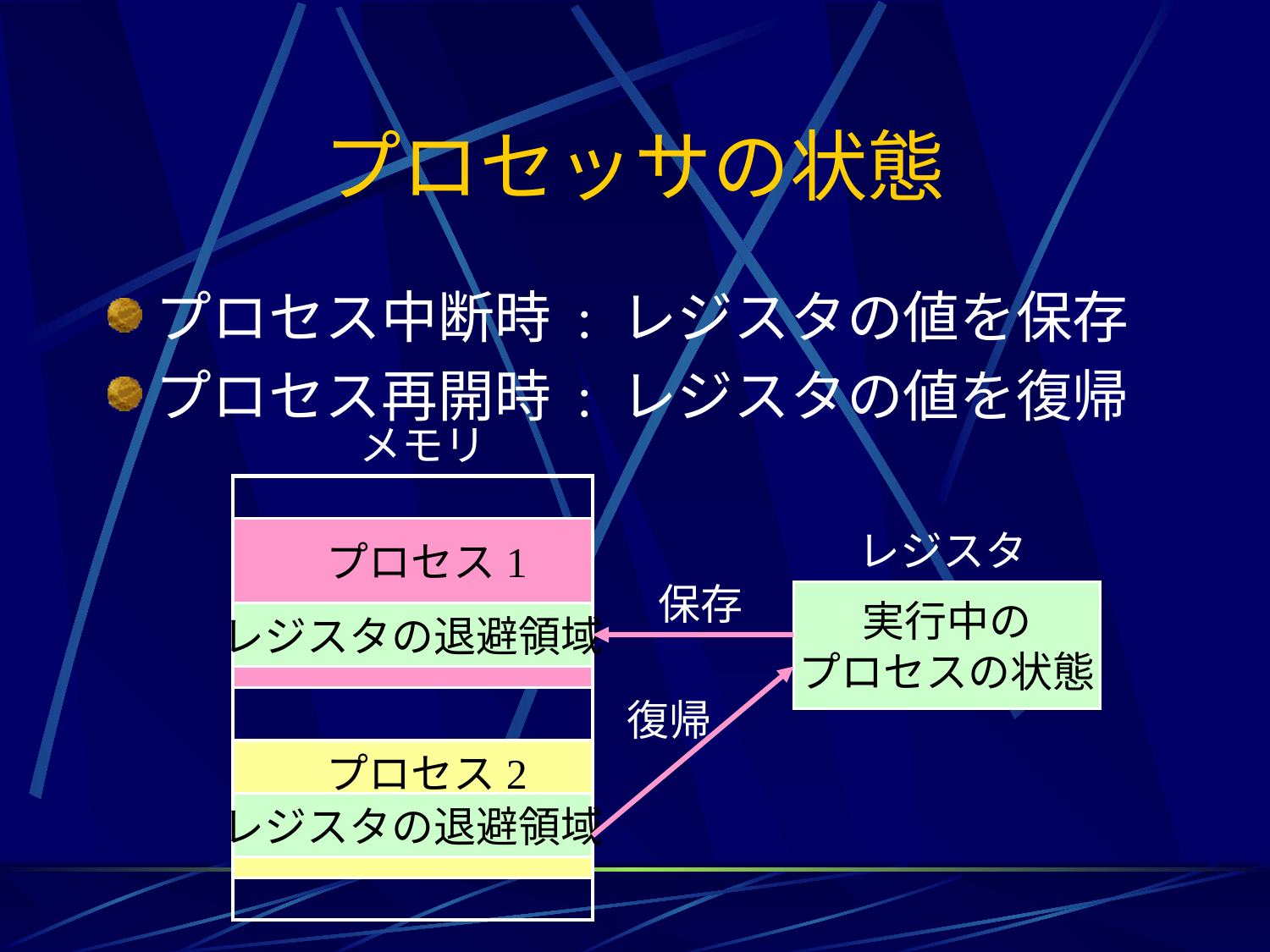

# プロセッサの状態
プロセス中断時 : レジスタの値を保存
プロセス再開時 : レジスタの値を復帰
メモリ

レジスタ
プロセス1
保存

実行中の
プロセスの状態
レジスタの退避領域
レジスタの退避領域

復帰

プロセス2